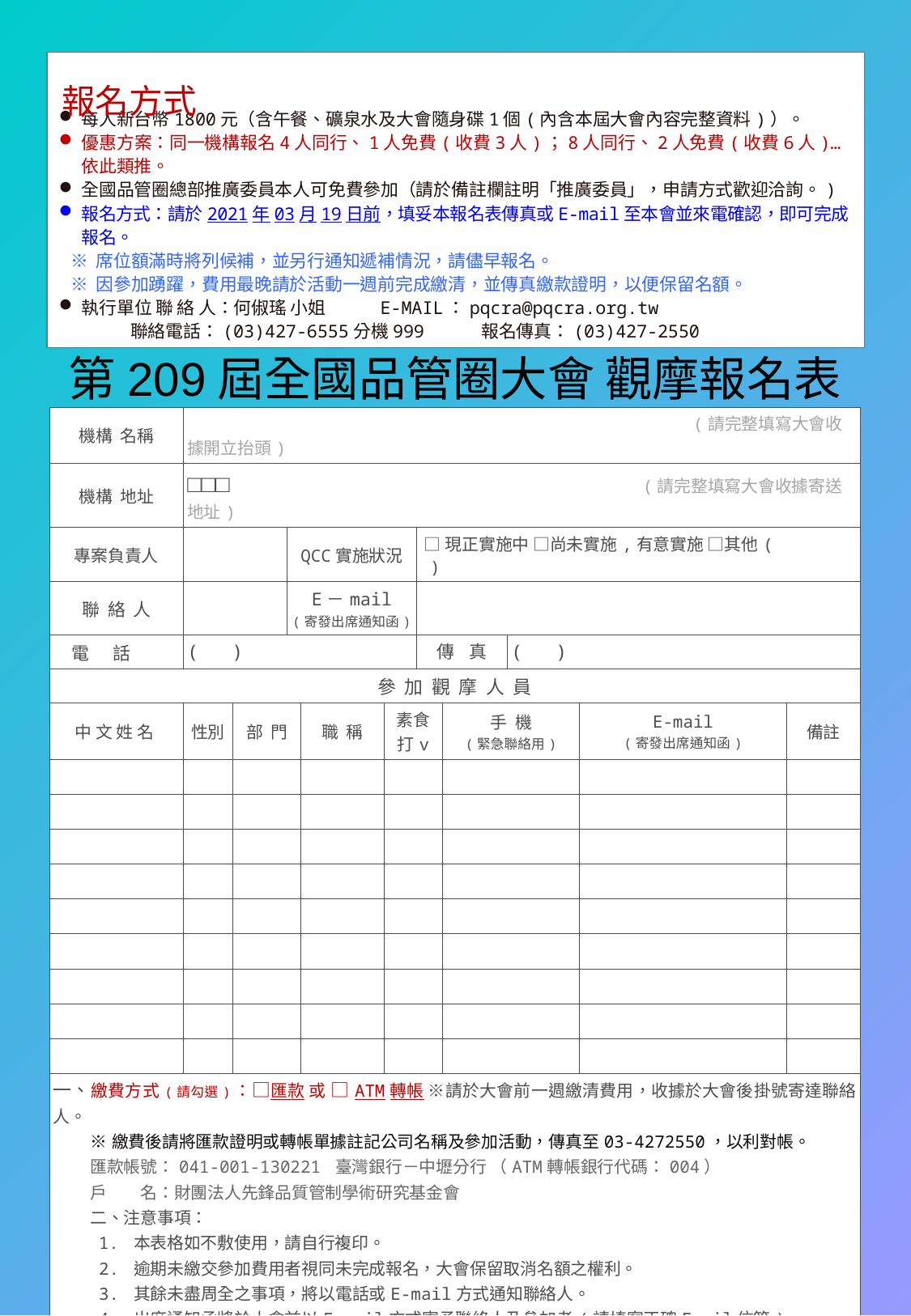

每人新台幣1800元（含午餐、礦泉水及大會隨身碟1個(內含本屆大會內容完整資料)）。
優惠方案：同一機構報名4人同行、1人免費(收費3人)；8人同行、2人免費(收費6人)…依此類推。
全國品管圈總部推廣委員本人可免費參加（請於備註欄註明「推廣委員」，申請方式歡迎洽詢。)
報名方式：請於2021年03月19日前，填妥本報名表傳真或E-mail至本會並來電確認，即可完成報名。
   ※ 席位額滿時將列候補，並另行通知遞補情況，請儘早報名。
   ※ 因參加踴躍，費用最晚請於活動一週前完成繳清，並傳真繳款證明，以便保留名額。
執行單位 聯 絡 人：何俶瑤 小姐             E-MAIL：pqcra@pqcra.org.tw
       聯絡電話：(03)427-6555分機999     報名傳真：(03)427-2550
# 報名方式
第209屆全國品管圈大會 觀摩報名表
| 機構 名稱 | (請完整填寫大會收據開立抬頭) |  |  |  |  |  |  |  |  |  |
| --- | --- | --- | --- | --- | --- | --- | --- | --- | --- | --- |
| 機構 地址 | □□□ (請完整填寫大會收據寄送地址) |  |  |  |  |  |  |  |  |  |
| 專案負責人 |  |  | QCC實施狀況 |  |  | □現正實施中 □尚未實施,有意實施 □其他( ) |  |  |  |  |
| 聯 絡 人 |  |  | E－mail (寄發出席通知函) |  |  |  |  |  |  |  |
| 電 話 | ( ) |  |  |  |  | 傳 真 |  | ( ) |  |  |
| 參 加 觀 摩 人 員 |  |  |  |  |  |  |  |  |  |  |
| 中 文 姓 名 | 性別 | 部 門 |  | 職 稱 | 素食 打v |  | 手 機 (緊急聯絡用) |  | E-mail (寄發出席通知函) | 備註 |
|  |  |  |  |  |  |  |  |  |  |  |
|  |  |  |  |  |  |  |  |  |  |  |
|  |  |  |  |  |  |  |  |  |  |  |
|  |  |  |  |  |  |  |  |  |  |  |
|  |  |  |  |  |  |  |  |  |  |  |
|  |  |  |  |  |  |  |  |  |  |  |
|  |  |  |  |  |  |  |  |  |  |  |
|  |  |  |  |  |  |  |  |  |  |  |
|  |  |  |  |  |  |  |  |  |  |  |
| 一、繳費方式(請勾選)：□匯款 或 □ATM轉帳 ※請於大會前一週繳清費用，收據於大會後掛號寄達聯絡人。 ※繳費後請將匯款證明或轉帳單據註記公司名稱及參加活動，傳真至03-4272550，以利對帳。 匯款帳號：041-001-130221 臺灣銀行－中壢分行 （ATM轉帳銀行代碼：004） 戶　　名：財團法人先鋒品質管制學術研究基金會 二、注意事項： 1. 本表格如不敷使用，請自行複印。 2. 逾期未繳交參加費用者視同未完成報名，大會保留取消名額之權利。 3. 其餘未盡周全之事項，將以電話或E-mail方式通知聯絡人。 4. 出席通知函將於大會前以E-mail方式寄予聯絡人及參加者(請填寫正確Email信箱)。 5. 報名後如有異動，請於活動一週前通知主辦單位。（如需退款將酌收工本費） 6. 如遇颱風、天災等不可抗力因素導致未能如期舉辦時，將於本基金會網站公告，或可來電查詢。 |  |  |  |  |  |  |  |  |  |  |